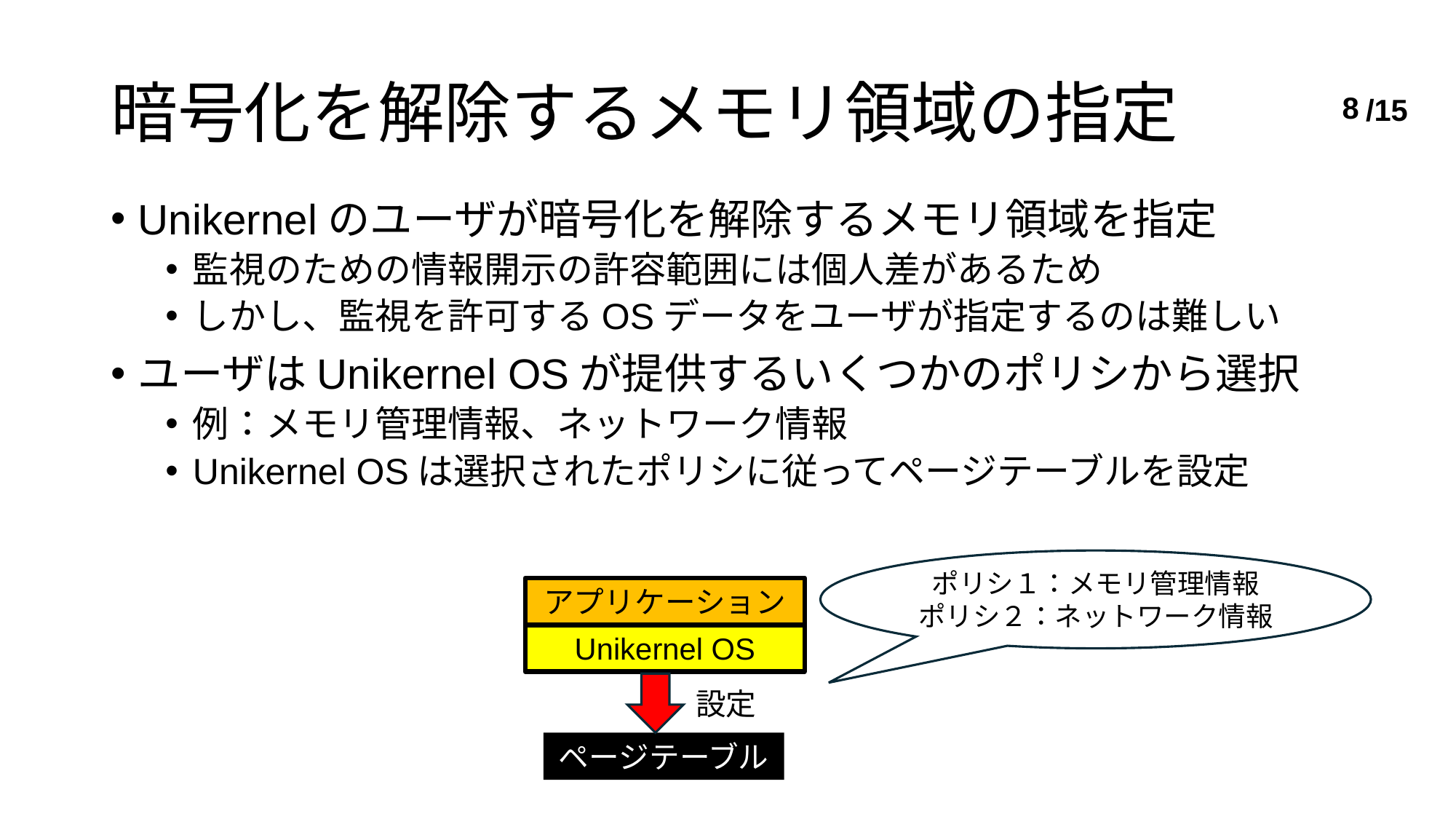

# 暗号化を解除するメモリ領域の指定
8
Unikernelのユーザが暗号化を解除するメモリ領域を指定
監視のための情報開示の許容範囲には個人差があるため
しかし、監視を許可するOSデータをユーザが指定するのは難しい
ユーザはUnikernel OSが提供するいくつかのポリシから選択
例：メモリ管理情報、ネットワーク情報
Unikernel OSは選択されたポリシに従ってページテーブルを設定

ポリシ１：メモリ管理情報
ポリシ２：ネットワーク情報
アプリケーション
Unikernel OS

設定
ページテーブル